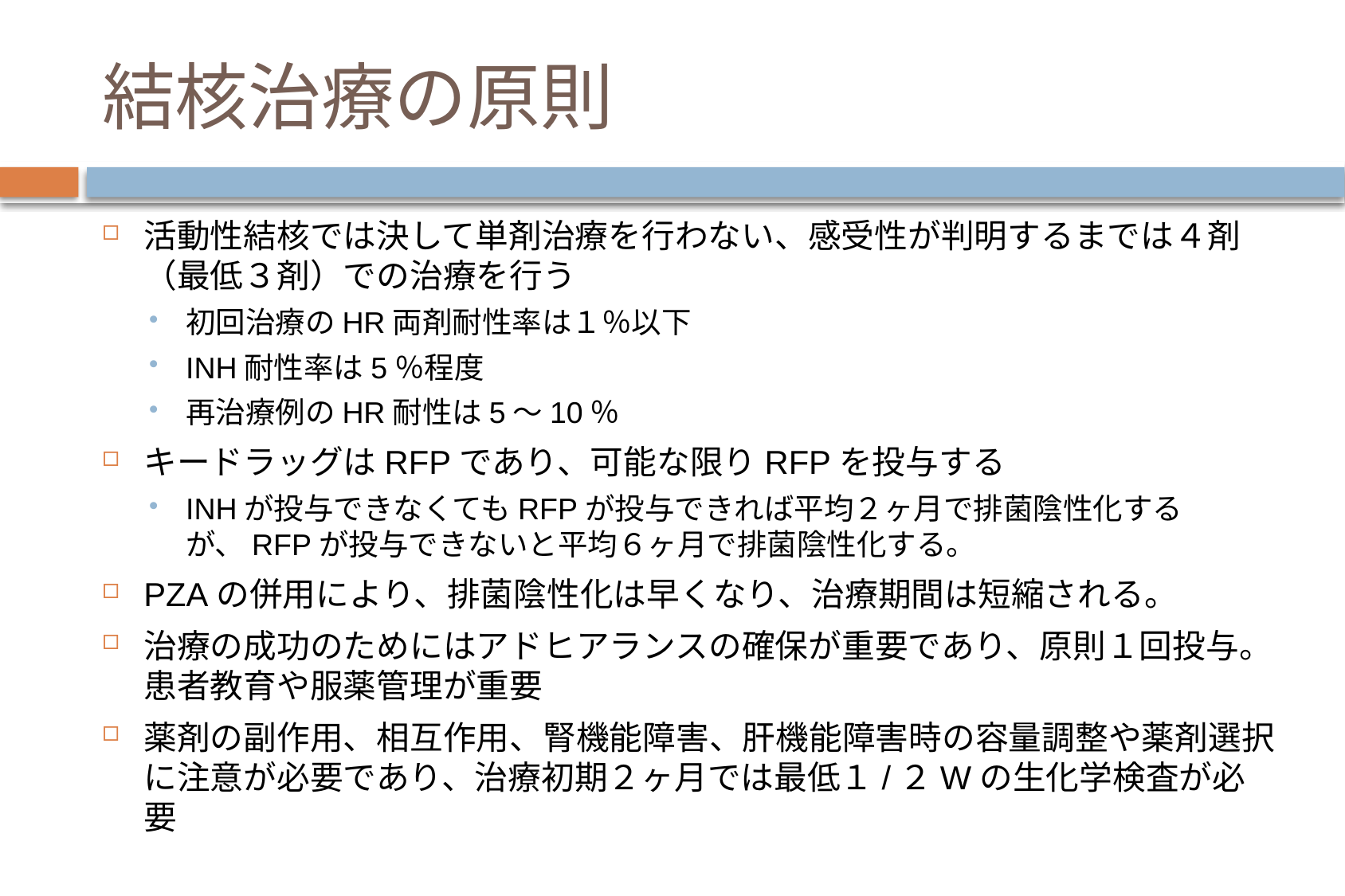

# 結核治療の原則
活動性結核では決して単剤治療を行わない、感受性が判明するまでは４剤（最低３剤）での治療を行う
初回治療のHR両剤耐性率は１％以下
INH耐性率は5％程度
再治療例のHR耐性は5〜10％
キードラッグはRFPであり、可能な限りRFPを投与する
INHが投与できなくてもRFPが投与できれば平均２ヶ月で排菌陰性化するが、RFPが投与できないと平均６ヶ月で排菌陰性化する。
PZAの併用により、排菌陰性化は早くなり、治療期間は短縮される。
治療の成功のためにはアドヒアランスの確保が重要であり、原則１回投与。患者教育や服薬管理が重要
薬剤の副作用、相互作用、腎機能障害、肝機能障害時の容量調整や薬剤選択に注意が必要であり、治療初期２ヶ月では最低１/２Wの生化学検査が必要